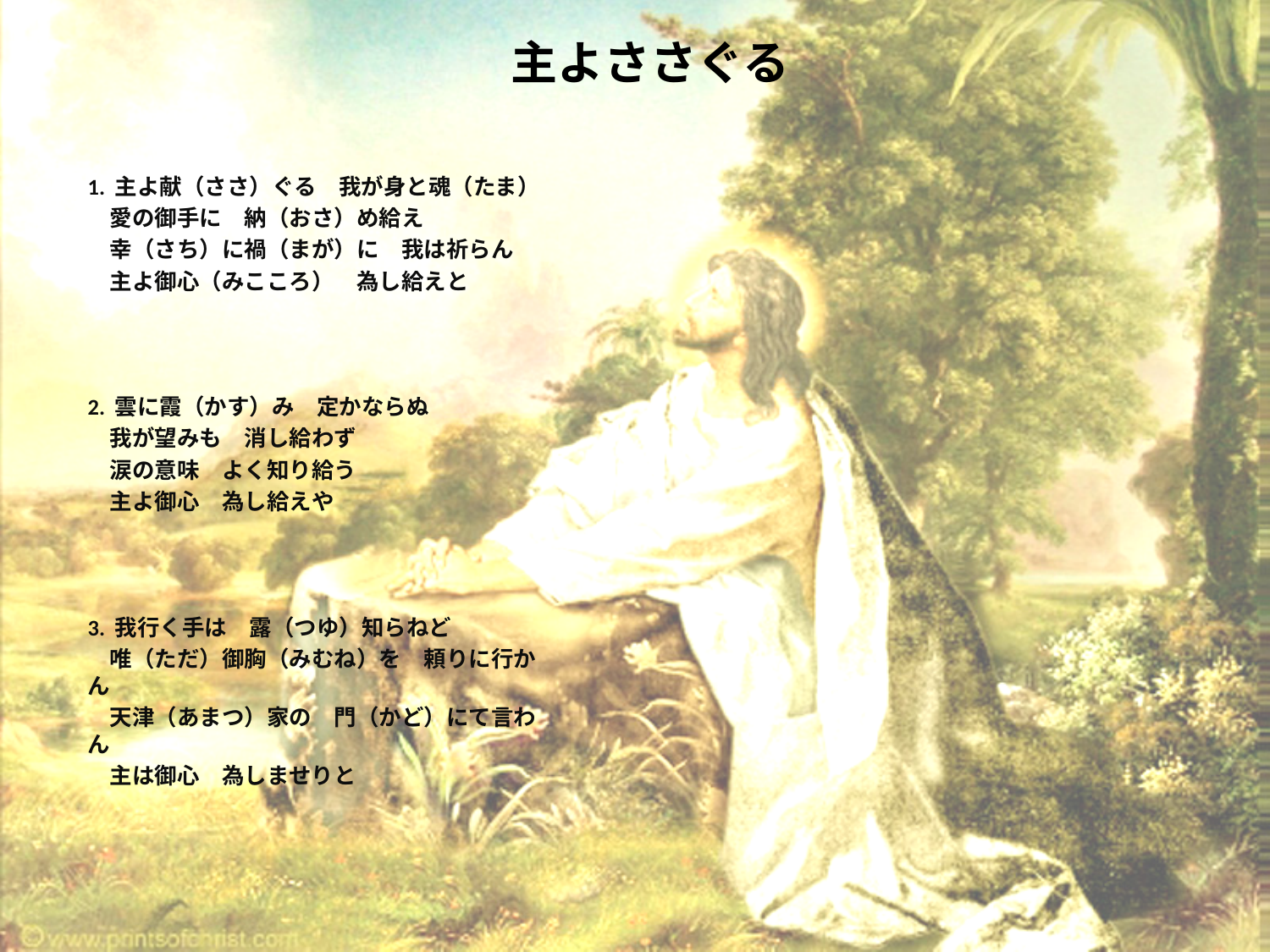

# 主よささぐる
1. 主よ献（ささ）ぐる　我が身と魂（たま）
　愛の御手に　納（おさ）め給え
　幸（さち）に禍（まが）に　我は祈らん
　主よ御心（みこころ）　為し給えと

2. 雲に霞（かす）み　定かならぬ
　我が望みも　消し給わず
　涙の意味　よく知り給う
　主よ御心　為し給えや

3. 我行く手は　露（つゆ）知らねど
　唯（ただ）御胸（みむね）を　頼りに行かん
　天津（あまつ）家の　門（かど）にて言わん
　主は御心　為しませりと